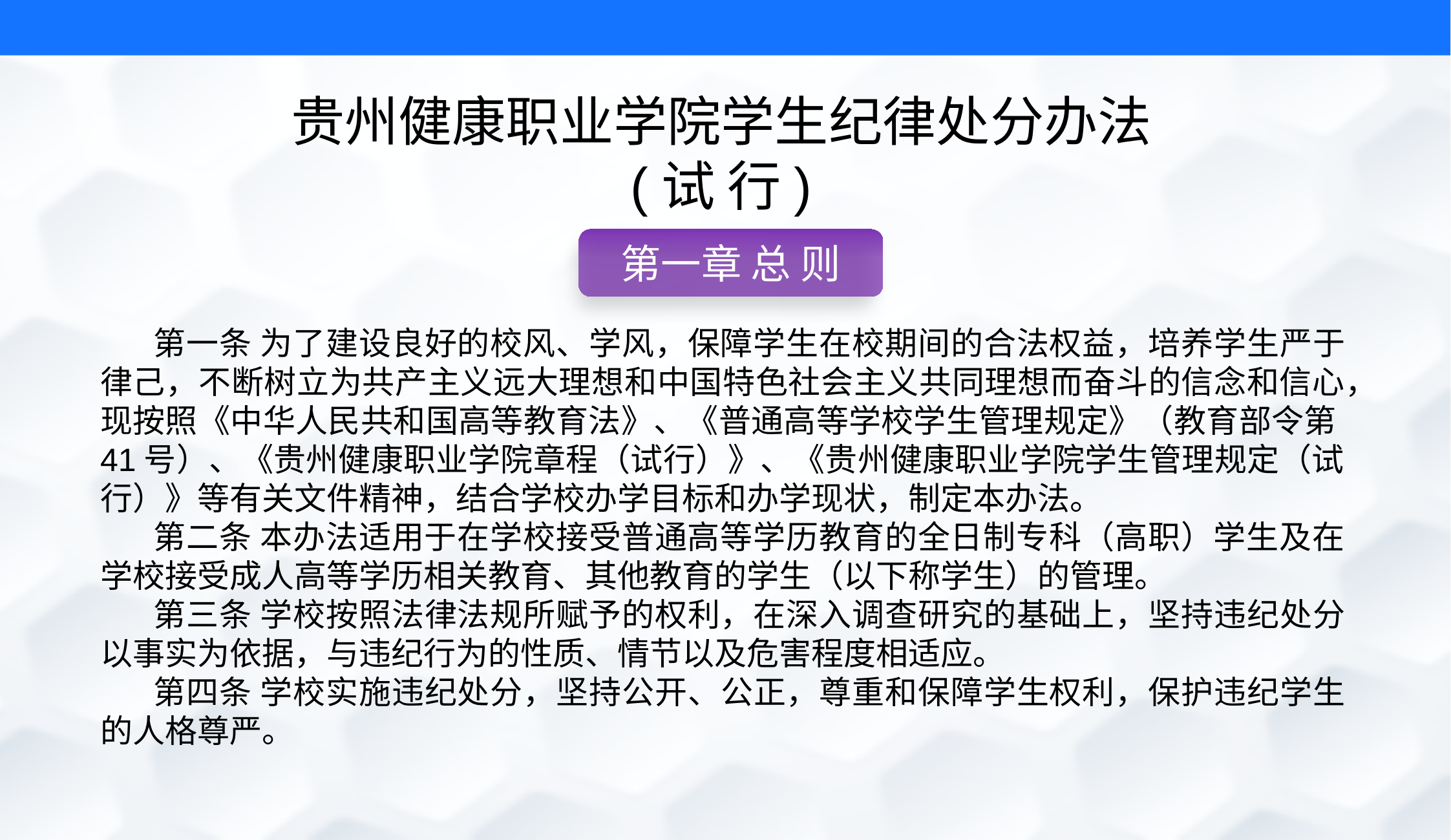

贵州健康职业学院学生纪律处分办法
(试 行)

第一章 总 则
第一条 为了建设良好的校风、学风，保障学生在校期间的合法权益，培养学生严于律己，不断树立为共产主义远大理想和中国特色社会主义共同理想而奋斗的信念和信心，现按照《中华人民共和国高等教育法》、《普通高等学校学生管理规定》（教育部令第41号）、《贵州健康职业学院章程（试行）》、《贵州健康职业学院学生管理规定（试行）》等有关文件精神，结合学校办学目标和办学现状，制定本办法。
第二条 本办法适用于在学校接受普通高等学历教育的全日制专科（高职）学生及在学校接受成人高等学历相关教育、其他教育的学生（以下称学生）的管理。
第三条 学校按照法律法规所赋予的权利，在深入调查研究的基础上，坚持违纪处分以事实为依据，与违纪行为的性质、情节以及危害程度相适应。
第四条 学校实施违纪处分，坚持公开、公正，尊重和保障学生权利，保护违纪学生的人格尊严。